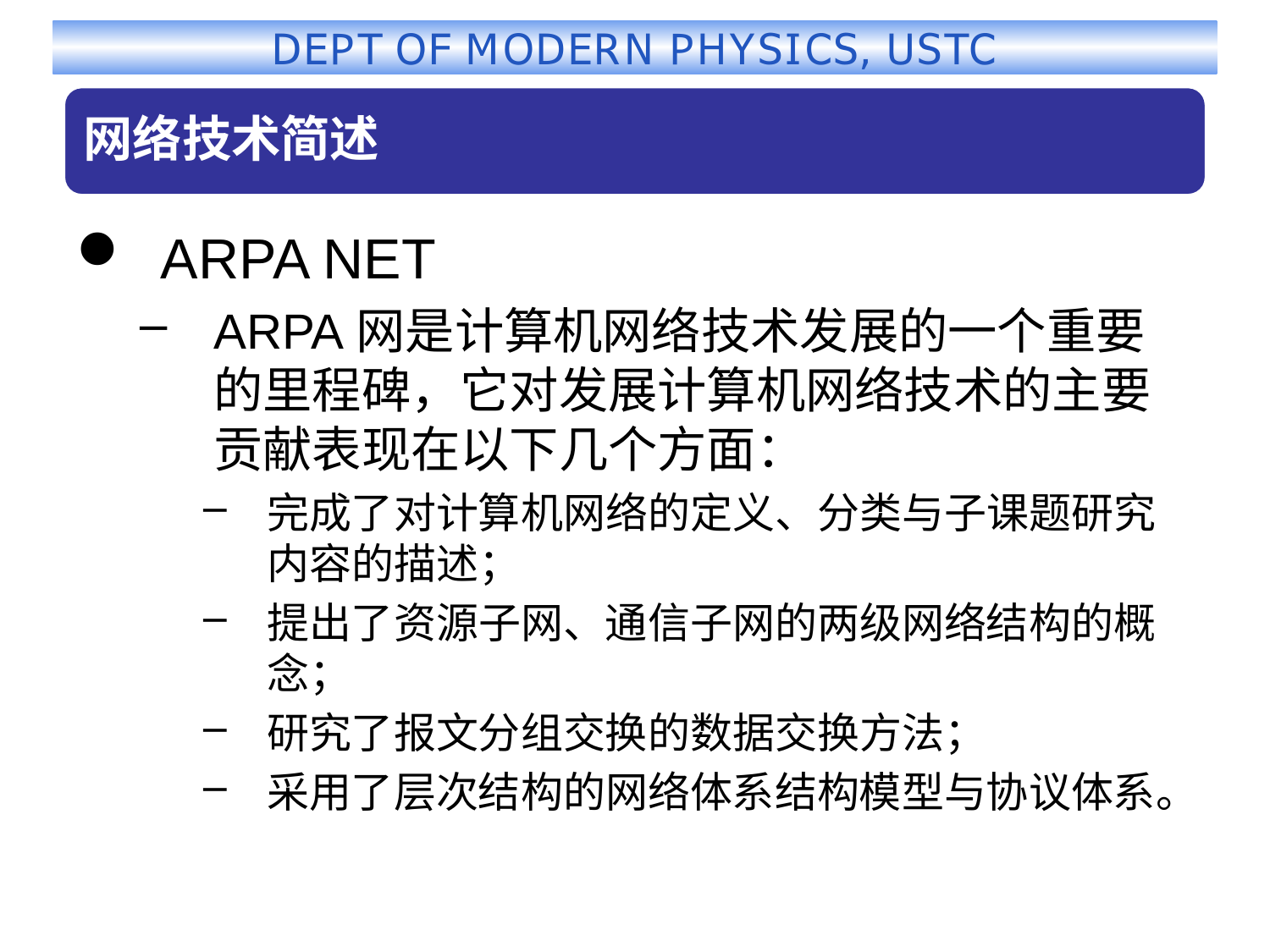

网络技术简述
ARPA NET
ARPA网是计算机网络技术发展的一个重要的里程碑，它对发展计算机网络技术的主要贡献表现在以下几个方面：
完成了对计算机网络的定义、分类与子课题研究内容的描述；
提出了资源子网、通信子网的两级网络结构的概念；
研究了报文分组交换的数据交换方法；
采用了层次结构的网络体系结构模型与协议体系。